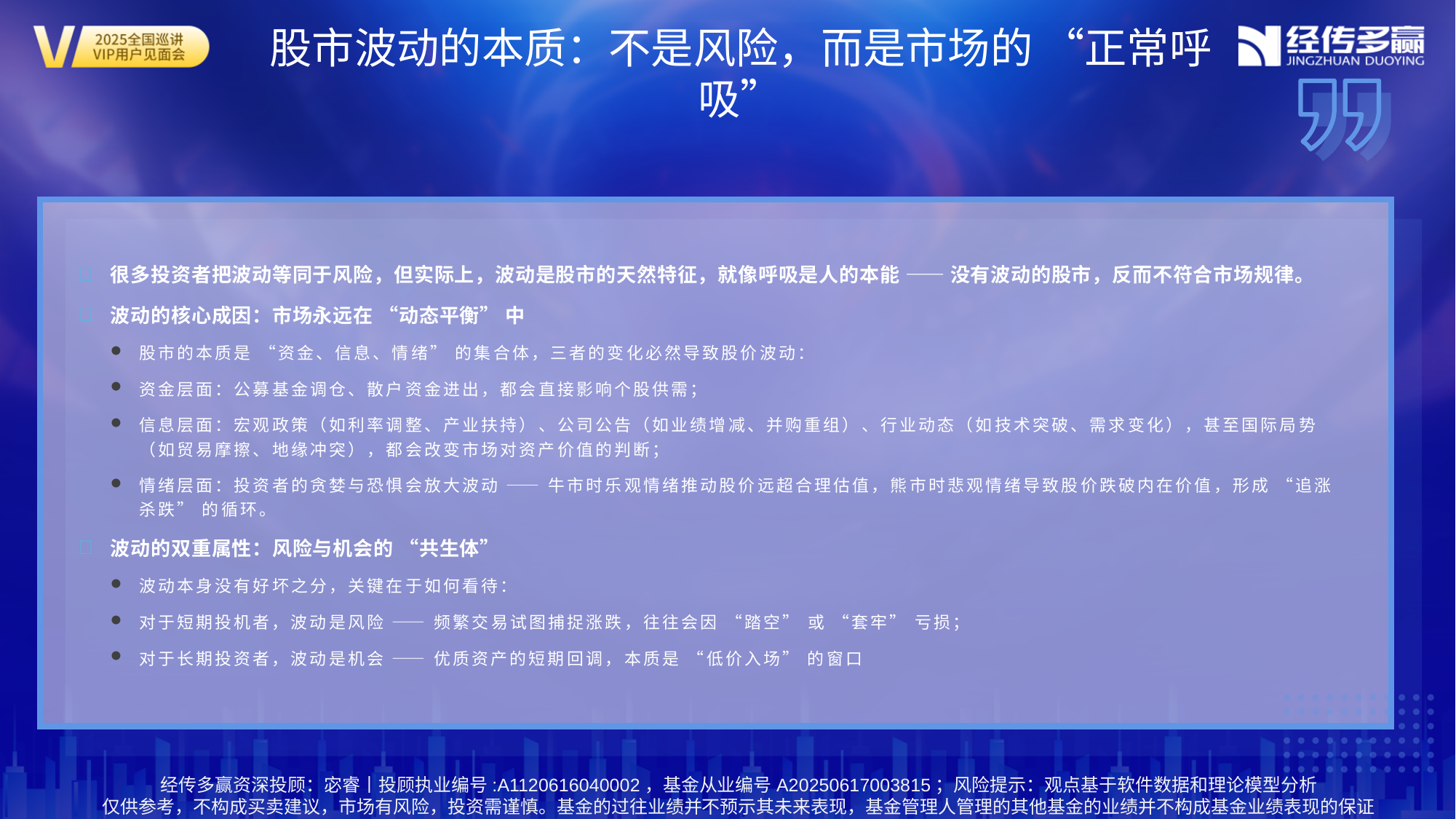

股市波动的本质：不是风险，而是市场的 “正常呼吸”

很多投资者把波动等同于风险，但实际上，波动是股市的天然特征，就像呼吸是人的本能 —— 没有波动的股市，反而不符合市场规律。
波动的核心成因：市场永远在 “动态平衡” 中
股市的本质是 “资金、信息、情绪” 的集合体，三者的变化必然导致股价波动：
资金层面：公募基金调仓、散户资金进出，都会直接影响个股供需；
信息层面：宏观政策（如利率调整、产业扶持）、公司公告（如业绩增减、并购重组）、行业动态（如技术突破、需求变化），甚至国际局势（如贸易摩擦、地缘冲突），都会改变市场对资产价值的判断；
情绪层面：投资者的贪婪与恐惧会放大波动 —— 牛市时乐观情绪推动股价远超合理估值，熊市时悲观情绪导致股价跌破内在价值，形成 “追涨杀跌” 的循环。
波动的双重属性：风险与机会的 “共生体”
波动本身没有好坏之分，关键在于如何看待：
对于短期投机者，波动是风险 —— 频繁交易试图捕捉涨跌，往往会因 “踏空” 或 “套牢” 亏损；
对于长期投资者，波动是机会 —— 优质资产的短期回调，本质是 “低价入场” 的窗口